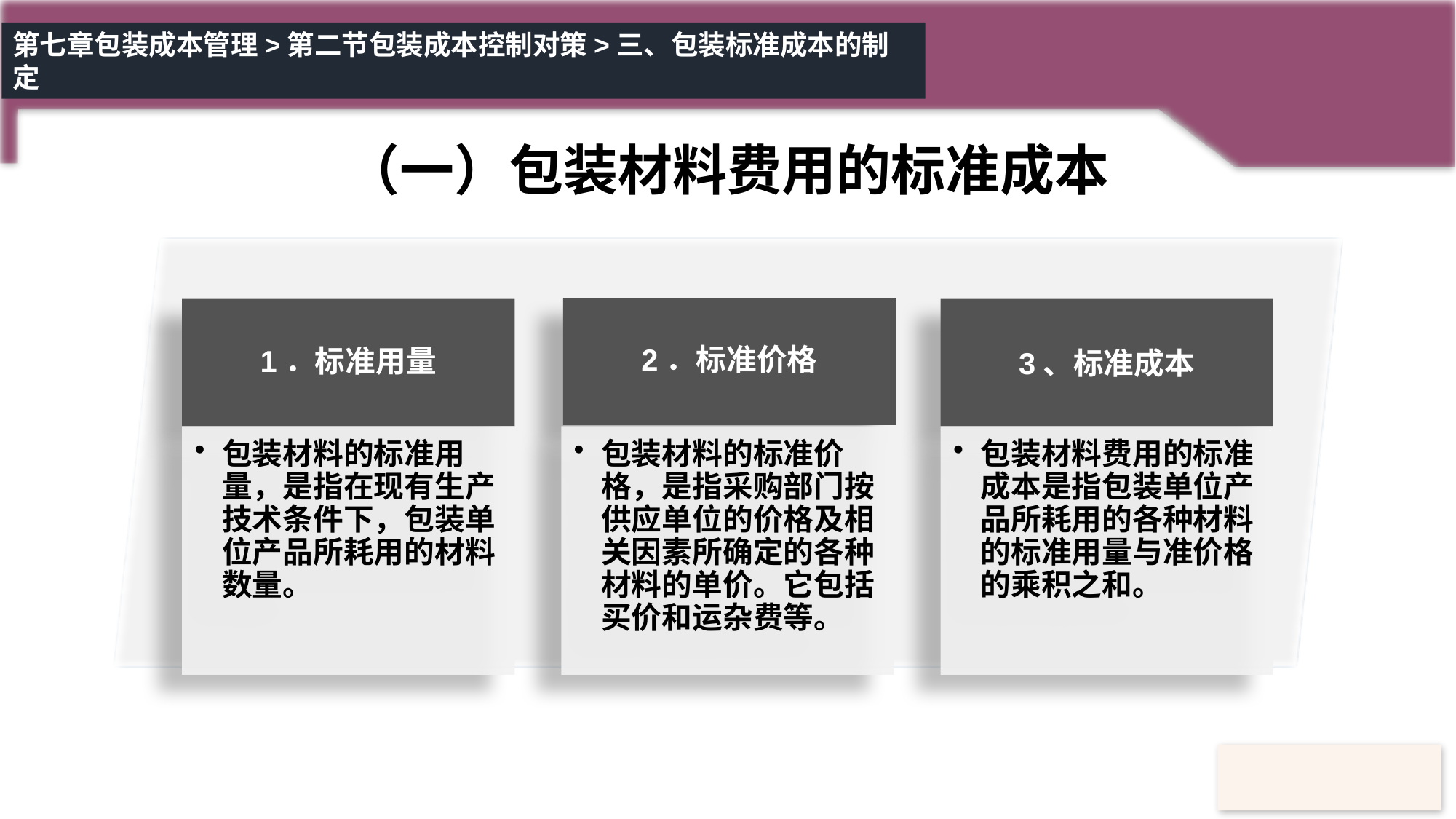

第七章包装成本管理>第二节包装成本控制对策>三、包装标准成本的制定
# （一）包装材料费用的标准成本
1．标准用量
包装材料的标准用量，是指在现有生产技术条件下，包装单位产品所耗用的材料数量。
2．标准价格
包装材料的标准价格，是指采购部门按供应单位的价格及相关因素所确定的各种材料的单价。它包括买价和运杂费等。
3、标准成本
包装材料费用的标准成本是指包装单位产品所耗用的各种材料的标准用量与准价格的乘积之和。